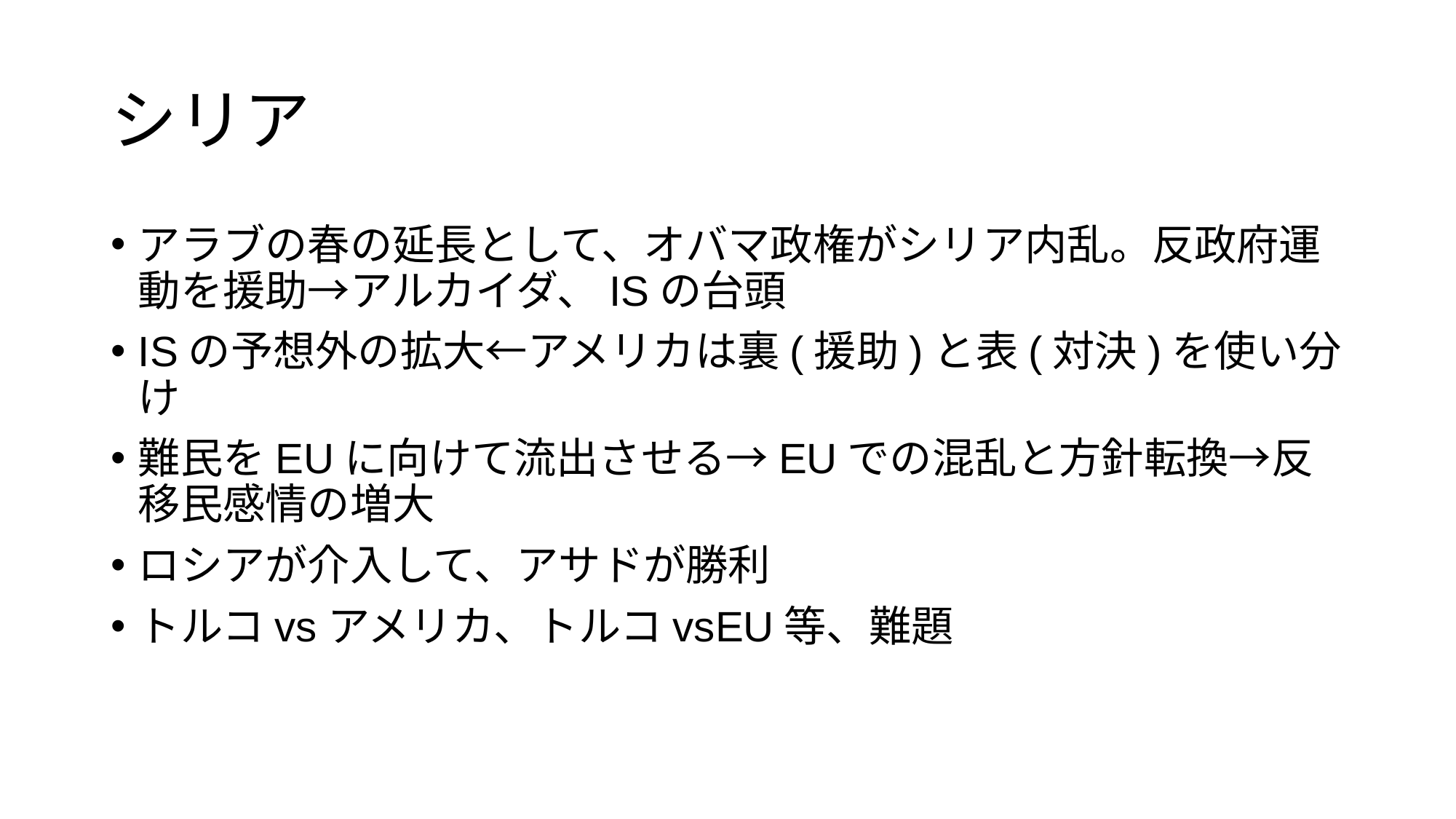

# シリア
アラブの春の延長として、オバマ政権がシリア内乱。反政府運動を援助→アルカイダ、ISの台頭
ISの予想外の拡大←アメリカは裏(援助)と表(対決)を使い分け
難民をEUに向けて流出させる→EUでの混乱と方針転換→反移民感情の増大
ロシアが介入して、アサドが勝利
トルコvsアメリカ、トルコvsEU等、難題